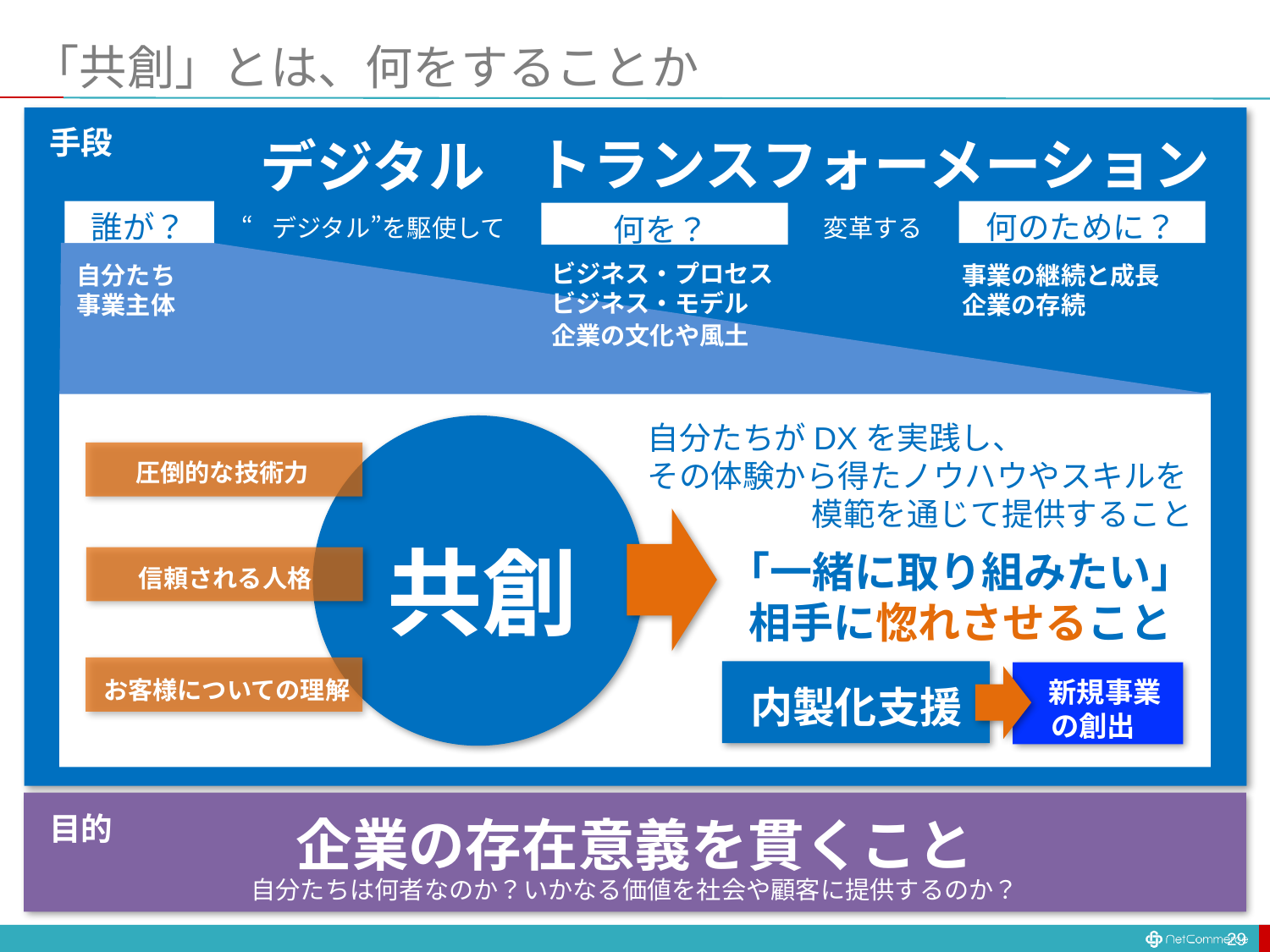

# 「共創」とは、何をすることか

手段
トランスフォーメーション
デジタル
誰が？

何のために？

何を？
変革する
“デジタル”を駆使して

ビジネス・プロセス
ビジネス・モデル
自分たち
事業主体
事業の継続と成長
企業の存続
企業の文化や風土

自分たちがDXを実践し、
その体験から得たノウハウやスキルを
模範を通じて提供すること

圧倒的な技術力

「一緒に取り組みたい」
相手に惚れさせること
共創

信頼される人格

新規事業
の創出
お客様についての理解
内製化支援

目的
企業の存在意義を貫くこと
自分たちは何者なのか？いかなる価値を社会や顧客に提供するのか？
29